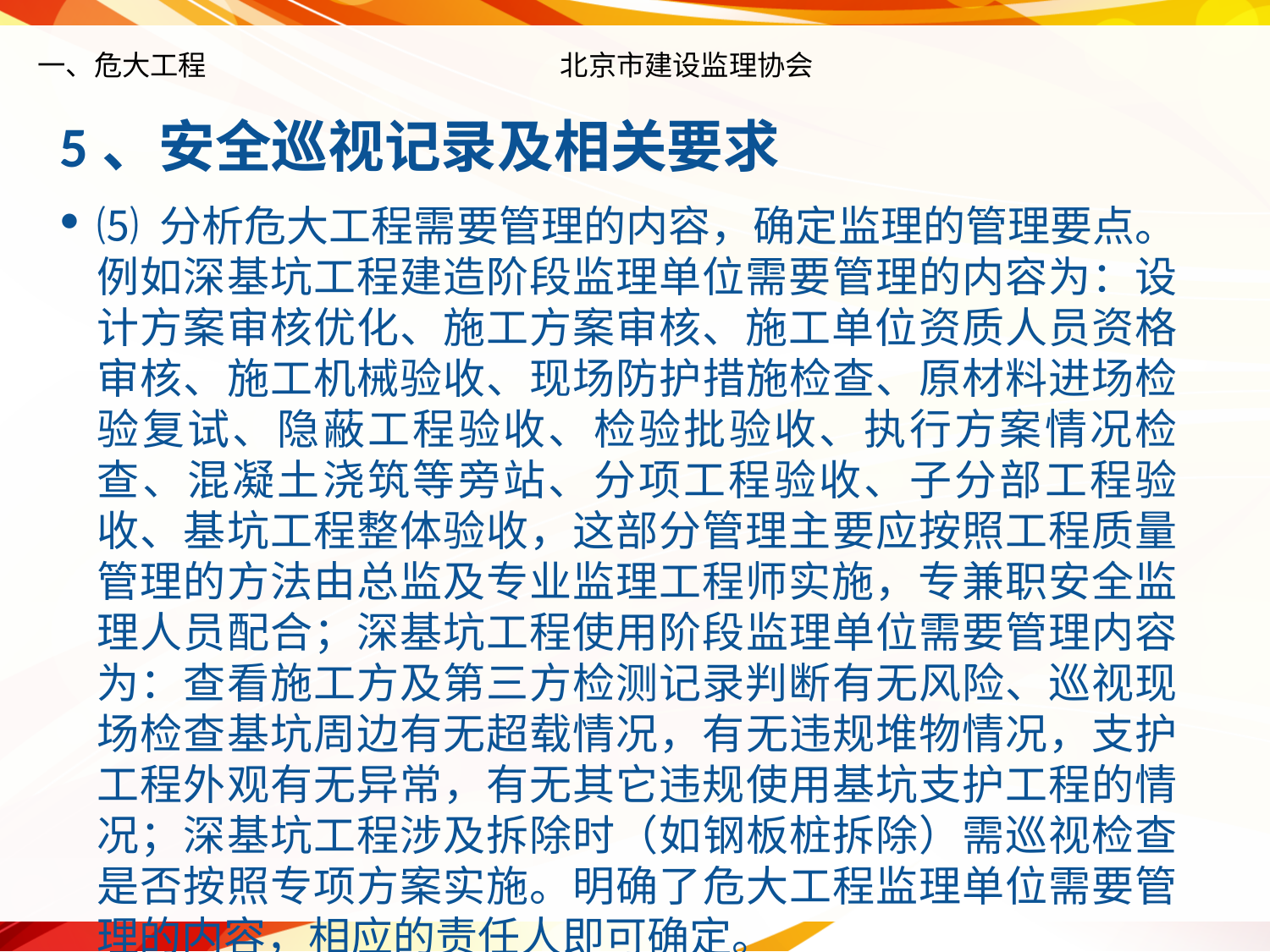

# 一、危大工程                                                        北京市建设监理协会
5、安全巡视记录及相关要求
⑸ 分析危大工程需要管理的内容，确定监理的管理要点。例如深基坑工程建造阶段监理单位需要管理的内容为：设计方案审核优化、施工方案审核、施工单位资质人员资格审核、施工机械验收、现场防护措施检查、原材料进场检验复试、隐蔽工程验收、检验批验收、执行方案情况检查、混凝土浇筑等旁站、分项工程验收、子分部工程验收、基坑工程整体验收，这部分管理主要应按照工程质量管理的方法由总监及专业监理工程师实施，专兼职安全监理人员配合；深基坑工程使用阶段监理单位需要管理内容为：查看施工方及第三方检测记录判断有无风险、巡视现场检查基坑周边有无超载情况，有无违规堆物情况，支护工程外观有无异常，有无其它违规使用基坑支护工程的情况；深基坑工程涉及拆除时（如钢板桩拆除）需巡视检查是否按照专项方案实施。明确了危大工程监理单位需要管理的内容，相应的责任人即可确定。